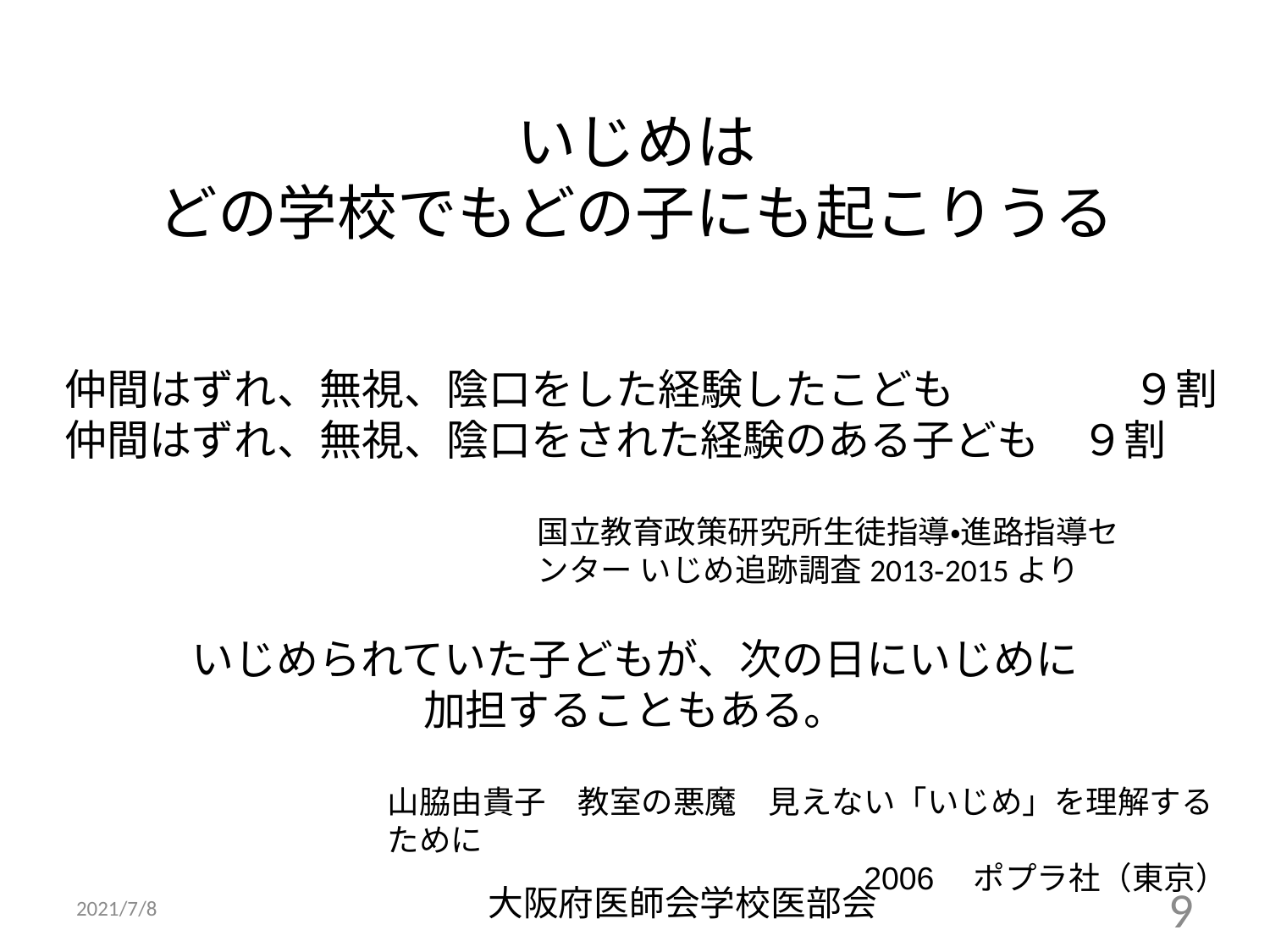

# いじめは どの学校でもどの子にも起こりうる
仲間はずれ、無視、陰口をした経験したこども　 　　　９割
仲間はずれ、無視、陰口をされた経験のある子ども　９割
国立教育政策研究所生徒指導・進路指導センター いじめ追跡調査2013‐2015より
いじめられていた子どもが、次の日にいじめに
加担することもある。

山脇由貴子　教室の悪魔　見えない「いじめ」を理解するために
2006　ポプラ社（東京）

大阪府医師会学校医部会
2021/7/8
9